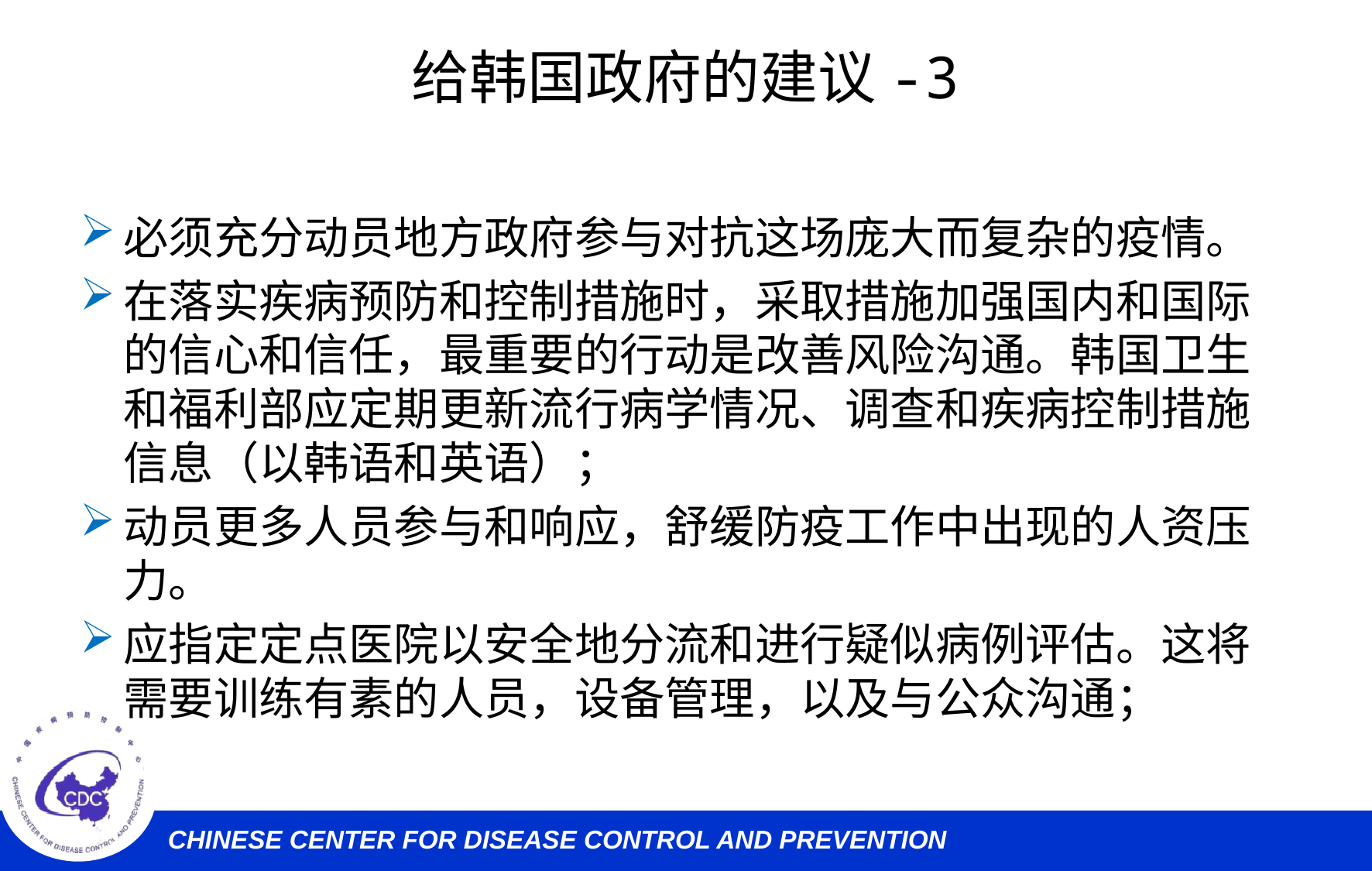

# 给韩国政府的建议-3
必须充分动员地方政府参与对抗这场庞大而复杂的疫情。
在落实疾病预防和控制措施时，采取措施加强国内和国际的信心和信任，最重要的行动是改善风险沟通。韩国卫生和福利部应定期更新流行病学情况、调查和疾病控制措施信息（以韩语和英语）；
动员更多人员参与和响应，舒缓防疫工作中出现的人资压力。
应指定定点医院以安全地分流和进行疑似病例评估。这将需要训练有素的人员，设备管理，以及与公众沟通；